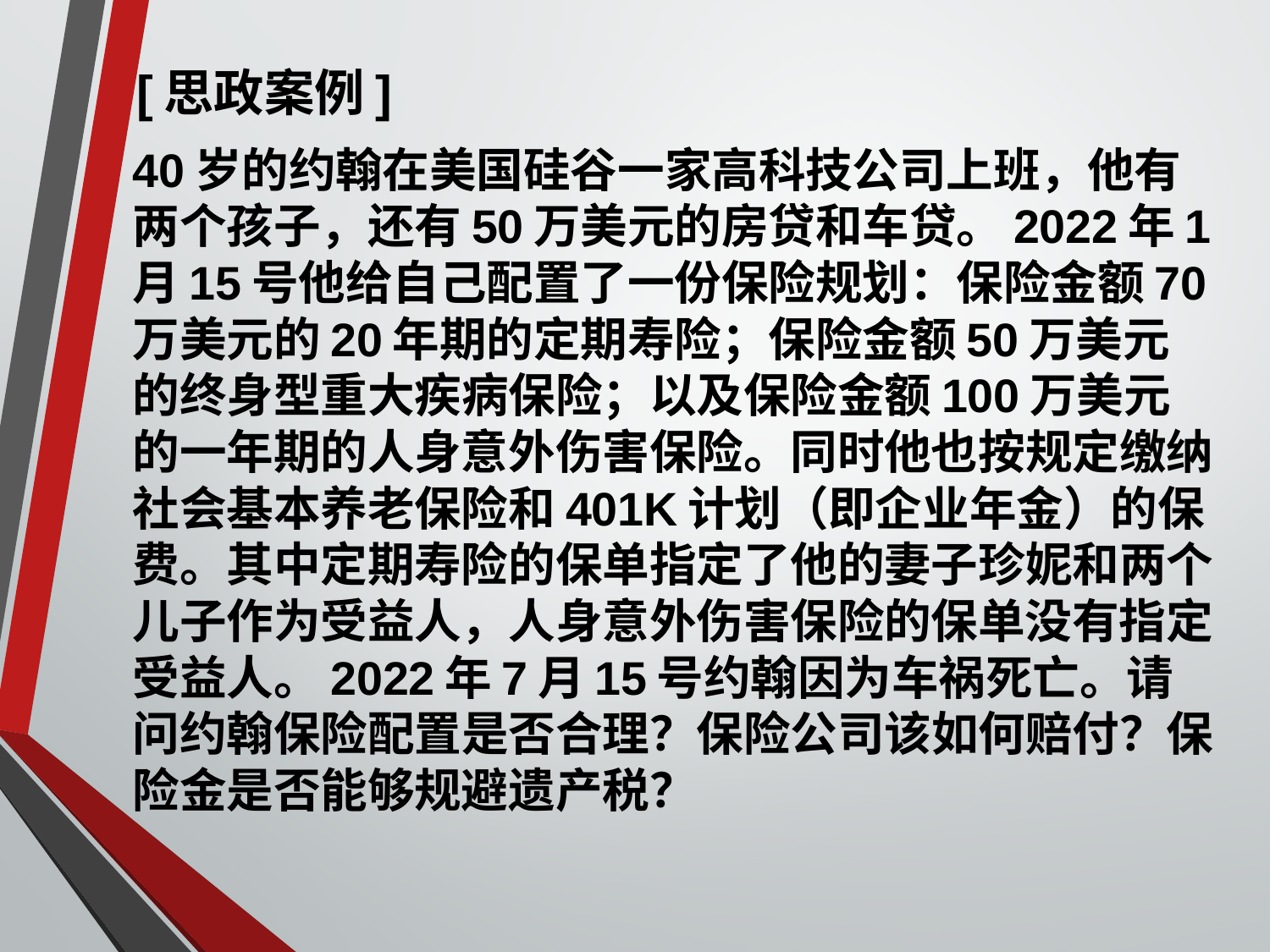

[思政案例]
40岁的约翰在美国硅谷一家高科技公司上班，他有两个孩子，还有50万美元的房贷和车贷。2022年1月15号他给自己配置了一份保险规划：保险金额70万美元的20年期的定期寿险；保险金额50万美元的终身型重大疾病保险；以及保险金额100万美元的一年期的人身意外伤害保险。同时他也按规定缴纳社会基本养老保险和401K计划（即企业年金）的保费。其中定期寿险的保单指定了他的妻子珍妮和两个儿子作为受益人，人身意外伤害保险的保单没有指定受益人。2022年7月15号约翰因为车祸死亡。请问约翰保险配置是否合理？保险公司该如何赔付？保险金是否能够规避遗产税？